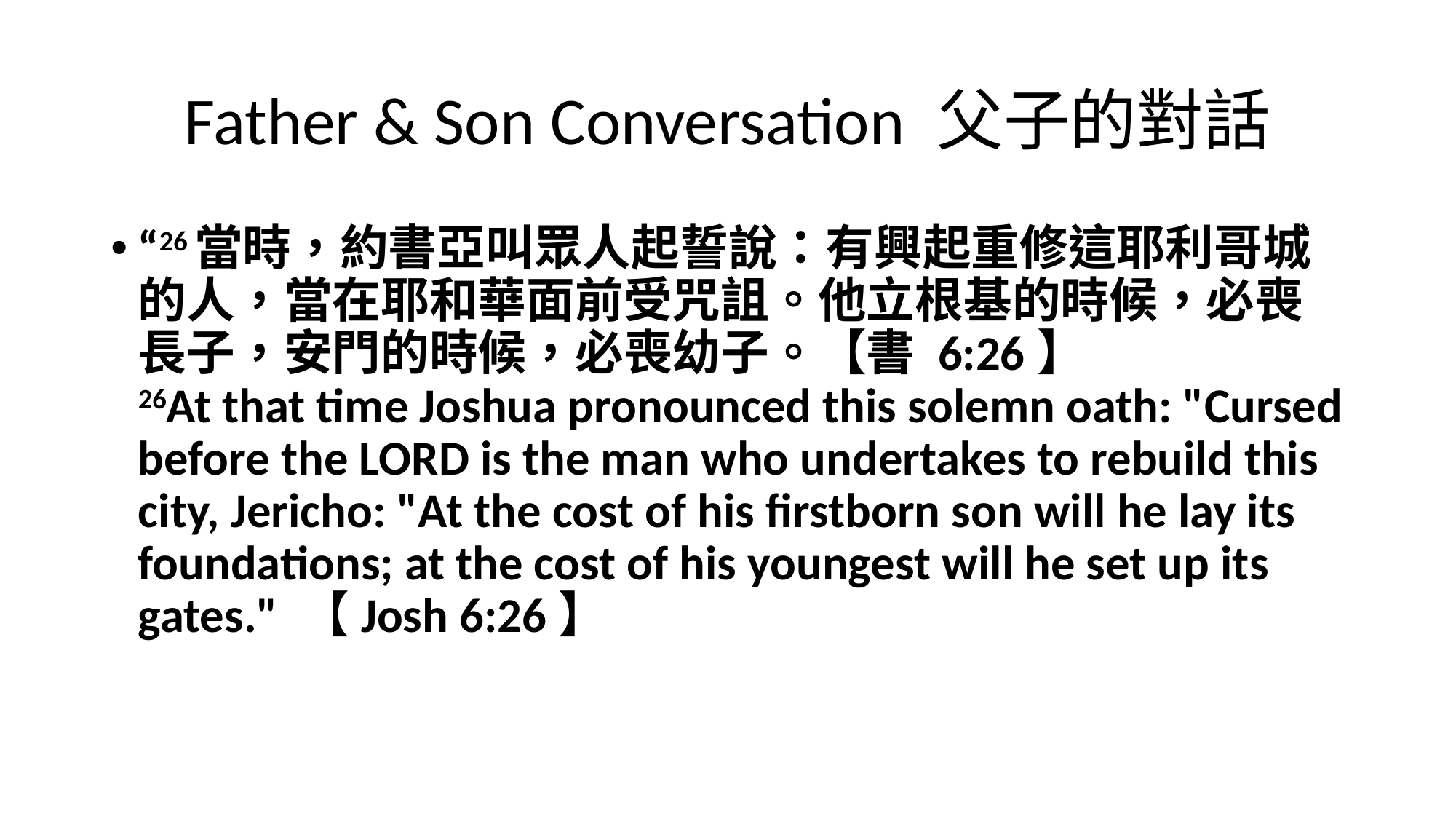

# Father & Son Conversation 父子的對話
“26當時，約書亞叫眾人起誓說：有興起重修這耶利哥城的人，當在耶和華面前受咒詛。他立根基的時候，必喪長子，安門的時候，必喪幼子。【書 6:26】
26At that time Joshua pronounced this solemn oath: "Cursed before the LORD is the man who undertakes to rebuild this city, Jericho: "At the cost of his firstborn son will he lay its foundations; at the cost of his youngest will he set up its gates." 【Josh 6:26】